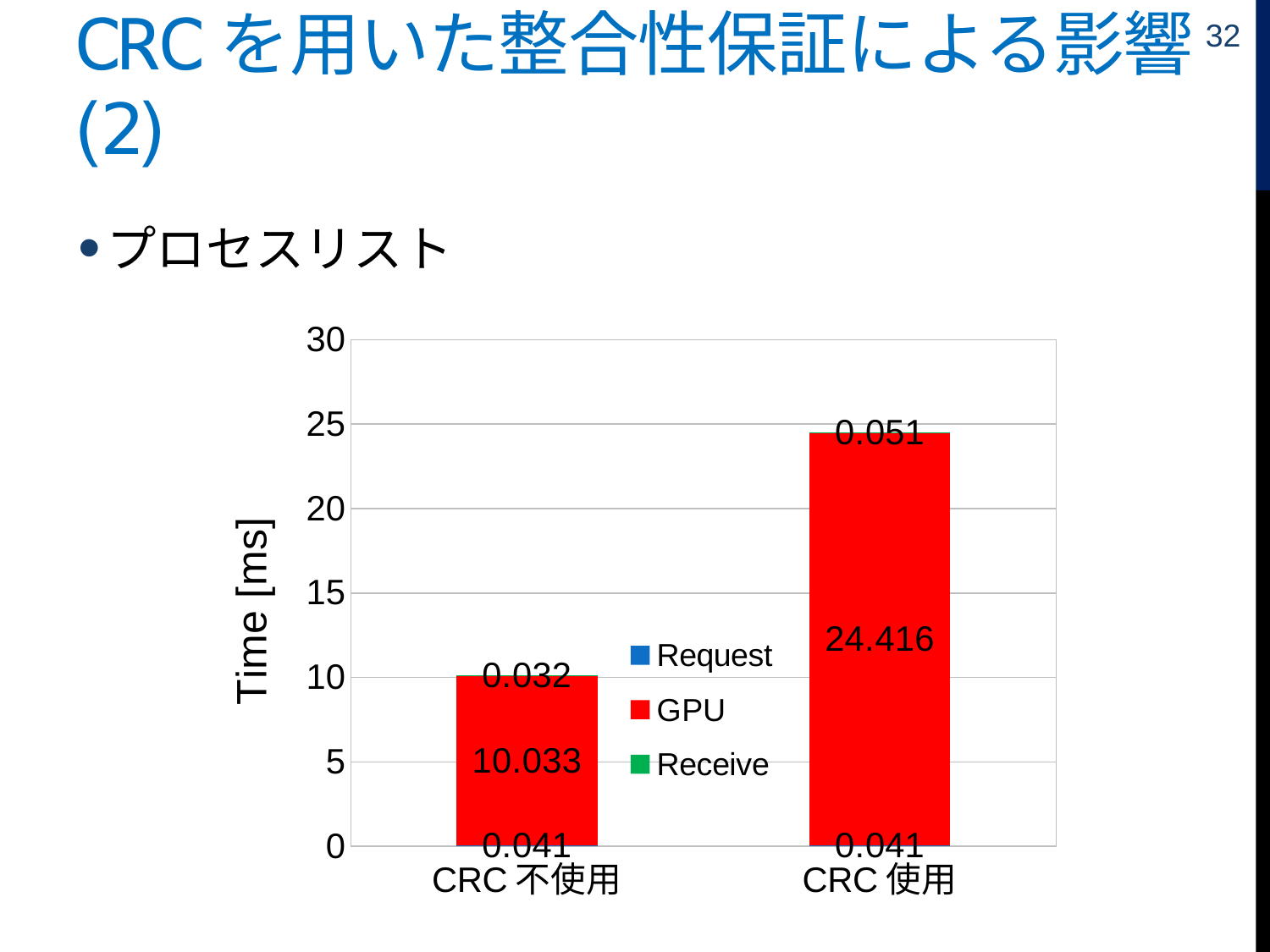

32
# CRCを用いた整合性保証による影響(2)
プロセスリスト

### Chart

| Category | Request | GPU | Receive |
|---|---|---|---|
| CRC不使用 | 0.041 | 10.033 | 0.032 |
| CRC使用 | 0.041 | 24.416 | 0.051 |